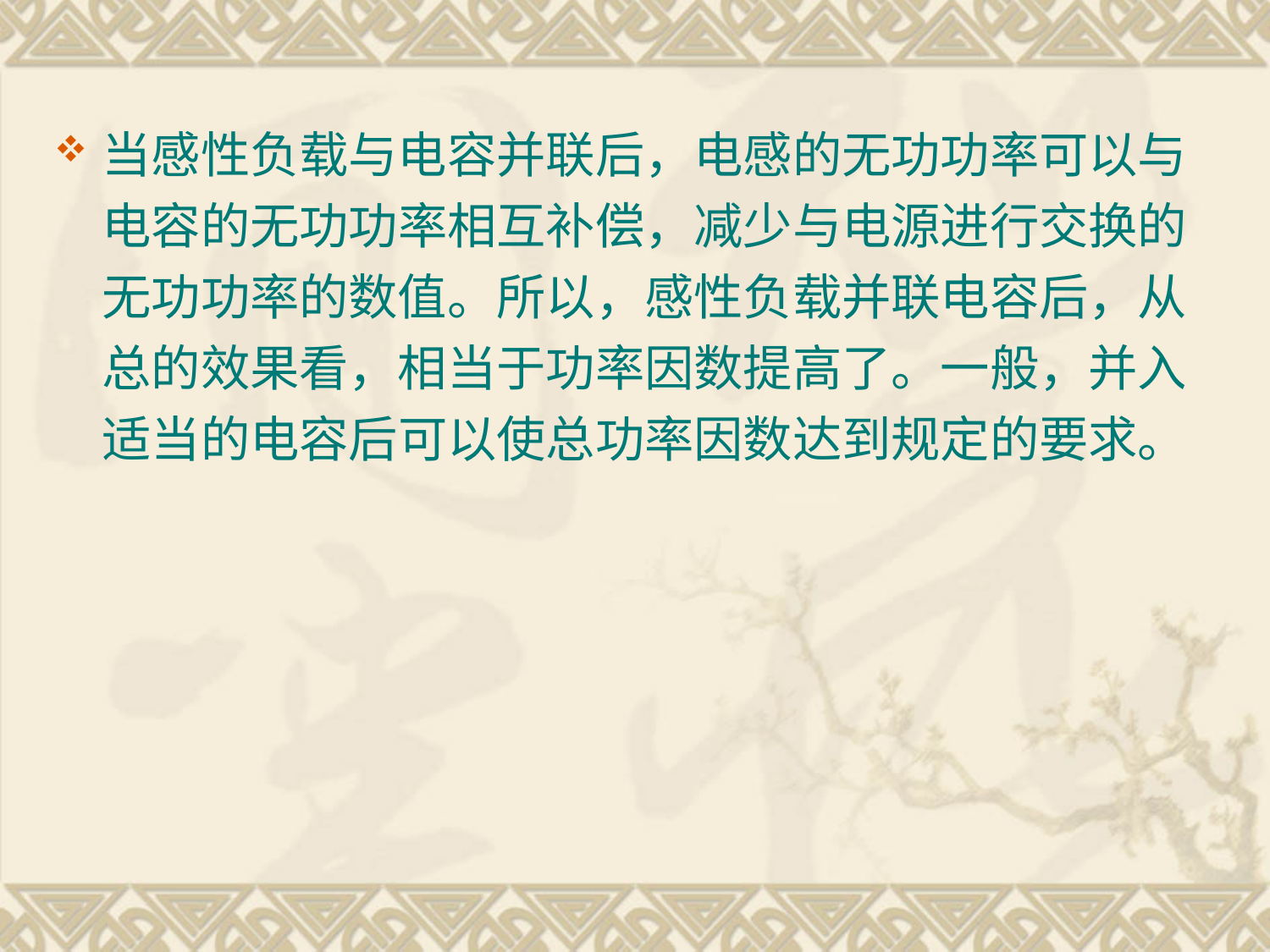

当感性负载与电容并联后，电感的无功功率可以与电容的无功功率相互补偿，减少与电源进行交换的无功功率的数值。所以，感性负载并联电容后，从总的效果看，相当于功率因数提高了。一般，并入适当的电容后可以使总功率因数达到规定的要求。